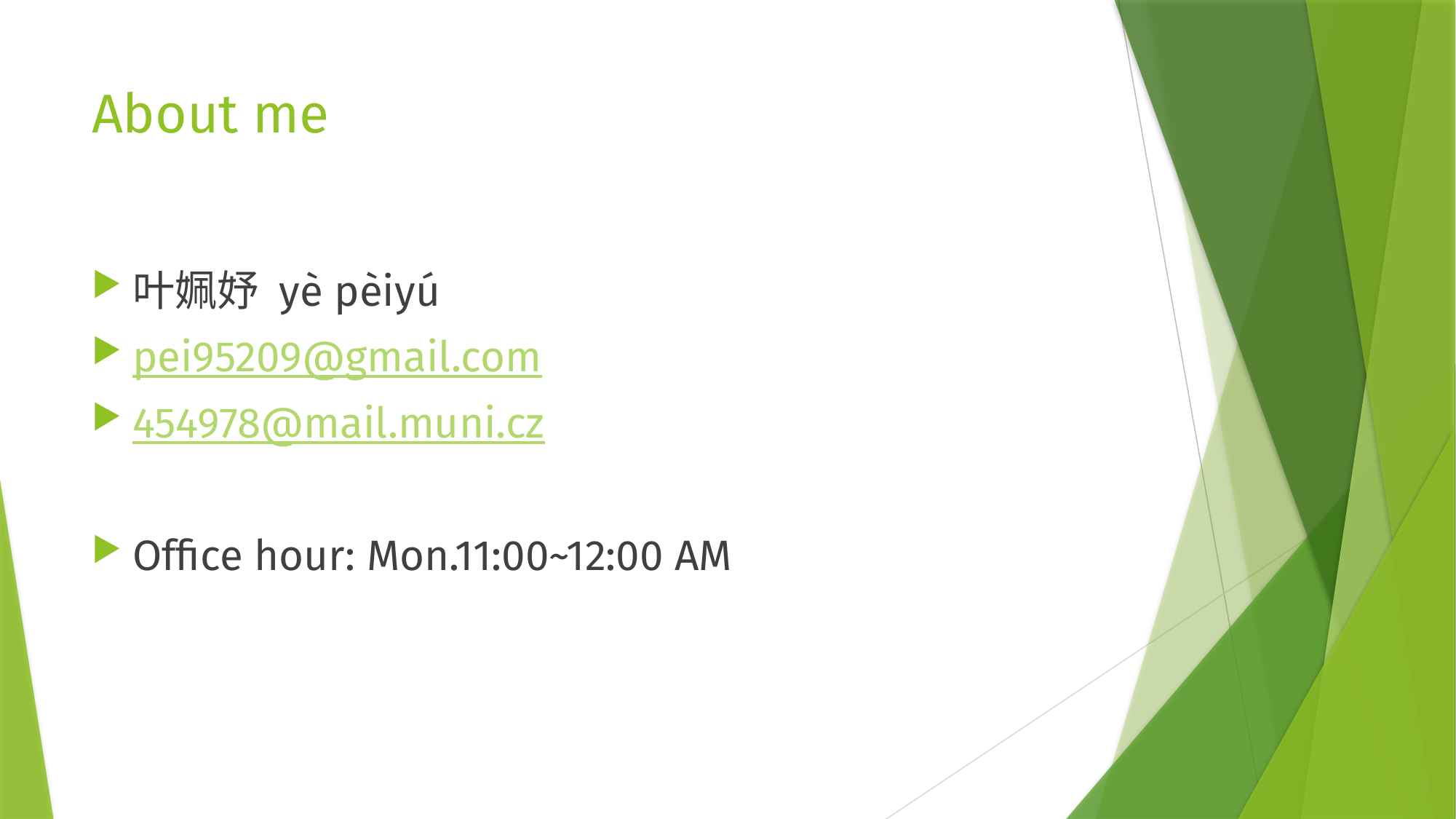

# About me
叶姵妤 yè pèiyú
pei95209@gmail.com
454978@mail.muni.cz

Office hour: Mon.11:00~12:00 AM